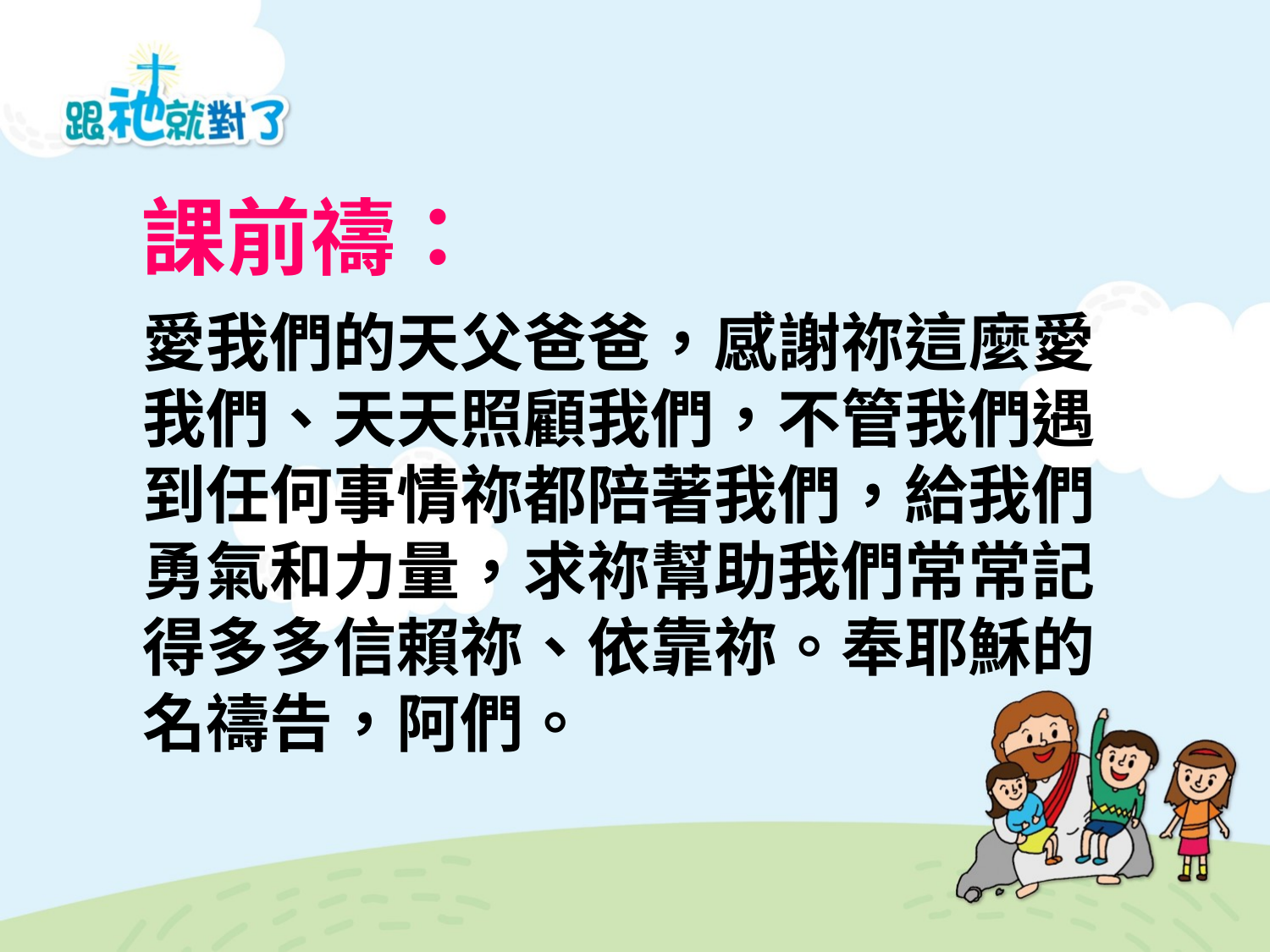

課前禱：
愛我們的天父爸爸，感謝祢這麼愛我們、天天照顧我們，不管我們遇到任何事情祢都陪著我們，給我們勇氣和力量，求祢幫助我們常常記得多多信賴祢、依靠祢。奉耶穌的名禱告，阿們。